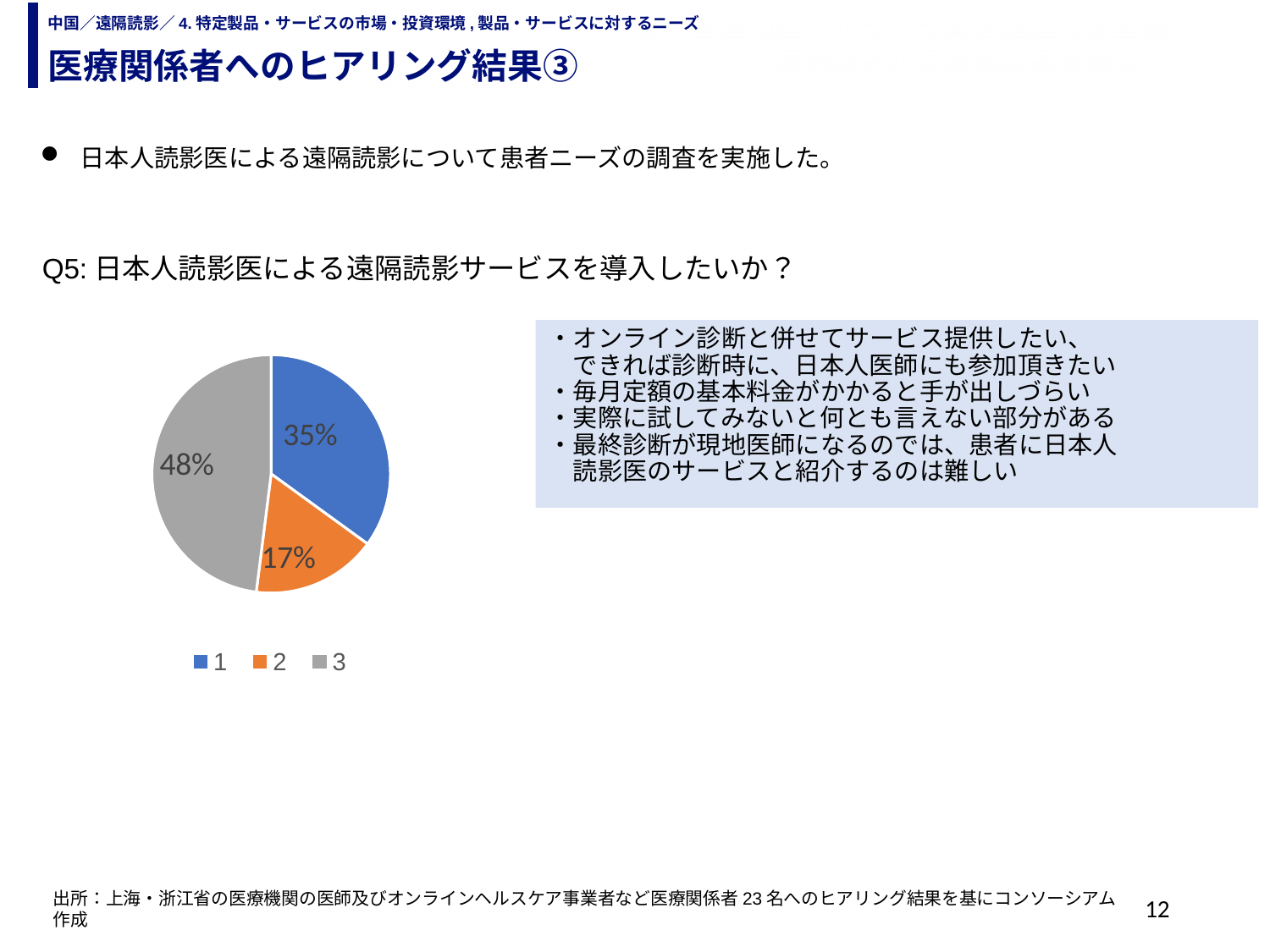

医療関係者へのヒアリング結果③
中国／遠隔読影／4.特定製品・サービスの市場・投資環境,製品・サービスに対するニーズ
日本人読影医による遠隔読影について患者ニーズの調査を実施した。
Q5:日本人読影医による遠隔読影サービスを導入したいか？

### Chart

| Category |  |
|---|---|
・オンライン診断と併せてサービス提供したい、
　できれば診断時に、日本人医師にも参加頂きたい
・毎月定額の基本料金がかかると手が出しづらい
・実際に試してみないと何とも言えない部分がある
・最終診断が現地医師になるのでは、患者に日本人
　読影医のサービスと紹介するのは難しい
出所：上海・浙江省の医療機関の医師及びオンラインヘルスケア事業者など医療関係者23名へのヒアリング結果を基にコンソーシアム作成
12